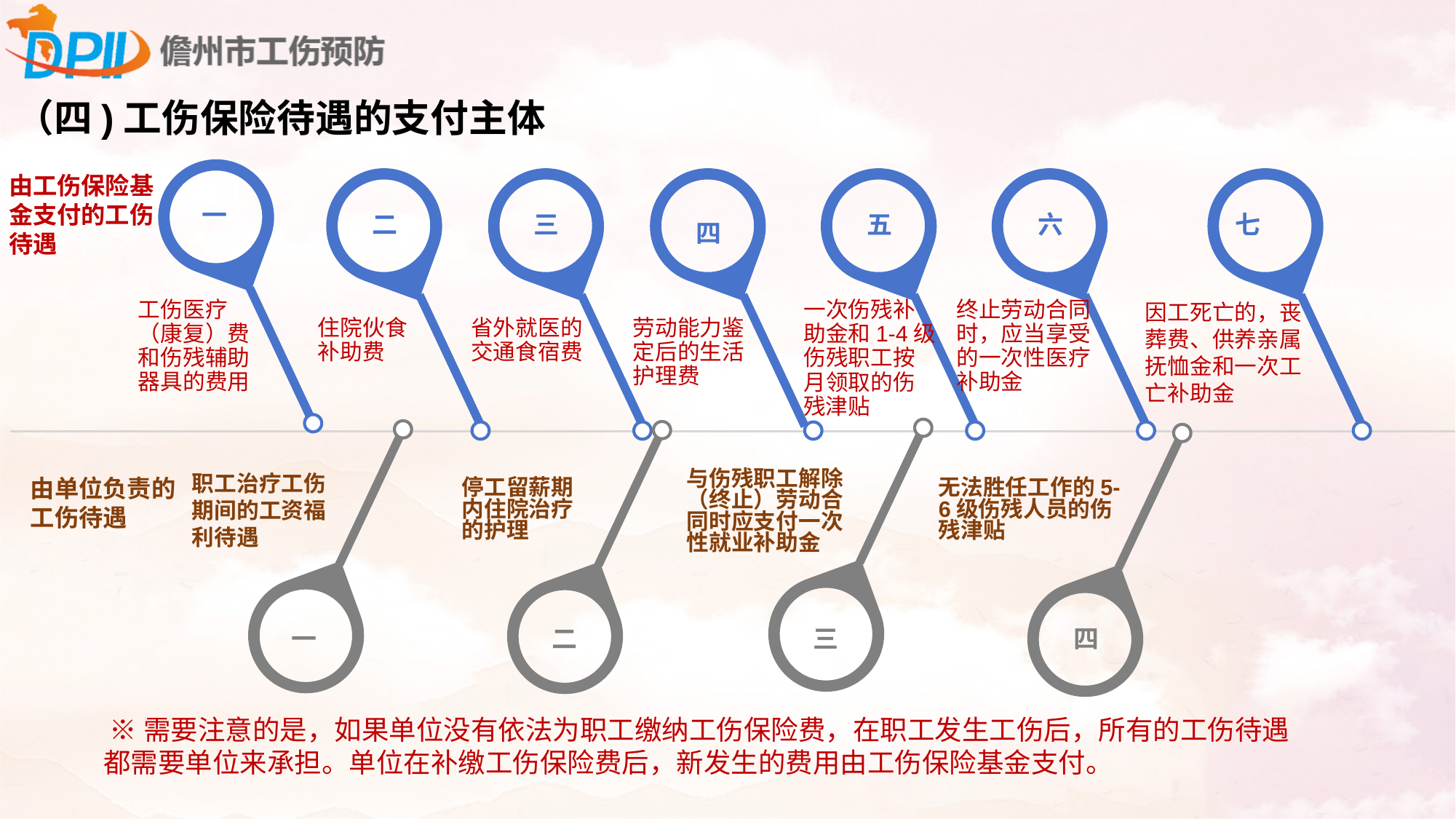

（四)工伤保险待遇的支付主体

一

二

三

四

由工伤保险基金支付的工伤待遇

五
六
七

工伤医疗（康复）费和伤残辅助器具的费用
一次伤残补助金和1-4级伤残职工按月领取的伤残津贴
终止劳动合同时，应当享受的一次性医疗补助金
因工死亡的，丧葬费、供养亲属抚恤金和一次工亡补助金
住院伙食补助费
省外就医的交通食宿费
劳动能力鉴定后的生活护理费

三

一

二

四

职工治疗工伤期间的工资福利待遇
与伤残职工解除（终止）劳动合同时应支付一次性就业补助金
由单位负责的工伤待遇
停工留薪期内住院治疗的护理
无法胜任工作的5-6级伤残人员的伤残津贴
 ※需要注意的是，如果单位没有依法为职工缴纳工伤保险费，在职工发生工伤后，所有的工伤待遇都需要单位来承担。单位在补缴工伤保险费后，新发生的费用由工伤保险基金支付。